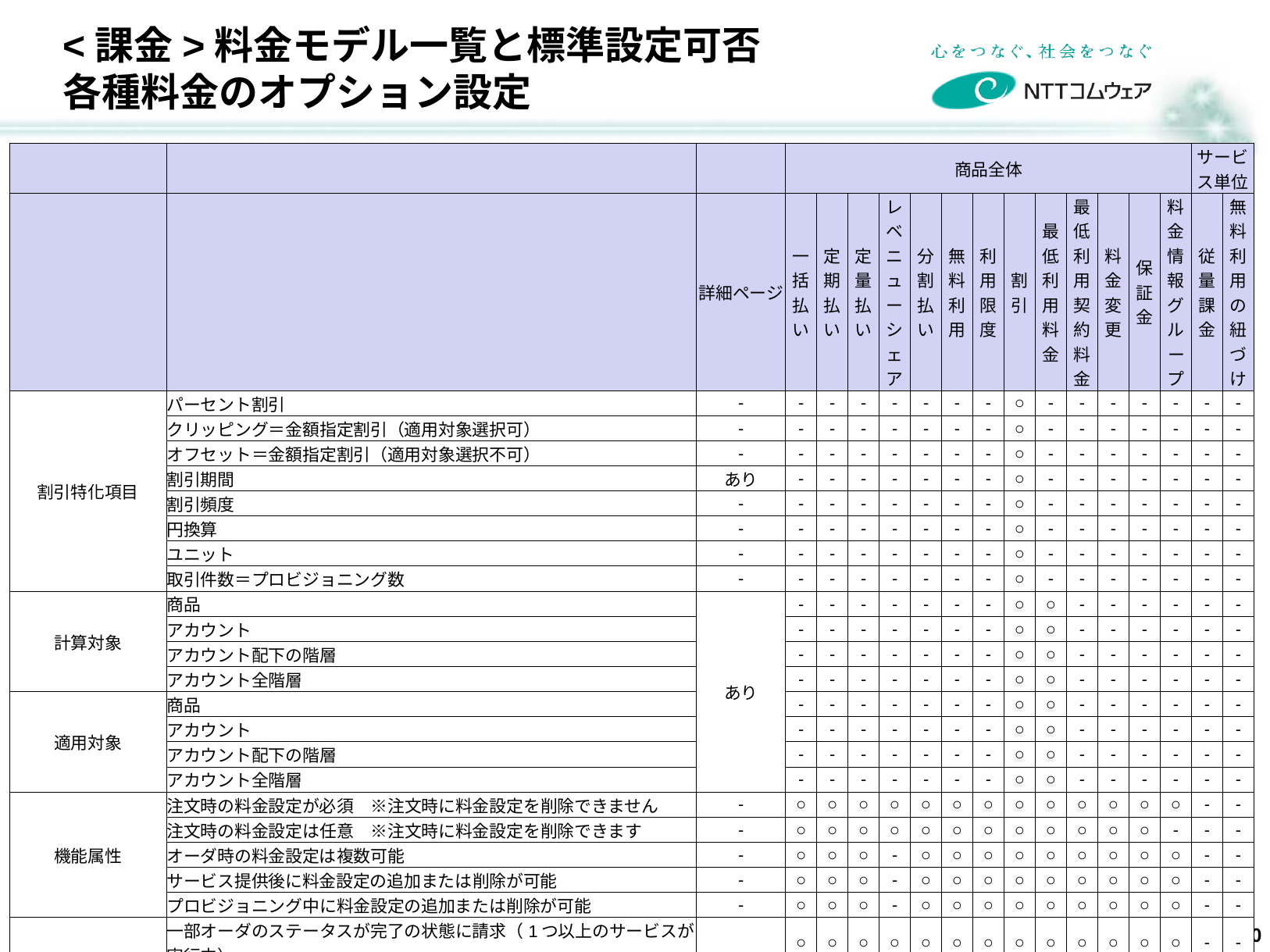

# <課金>料金モデル一覧と標準設定可否 各種料金のオプション設定
|  |  |  | 商品全体 |  |  |  |  |  |  |  |  |  |  |  |  | サービス単位 |  |
| --- | --- | --- | --- | --- | --- | --- | --- | --- | --- | --- | --- | --- | --- | --- | --- | --- | --- |
|  |  | 詳細ページ | 一括払い | 定期払い | 定量払い | レベニューシェア | 分割払い | 無料利用 | 利用限度 | 割引 | 最低利用料金 | 最低利用契約料金 | 料金変更 | 保証金 | 料金情報グループ | 従量課金 | 無料利用の紐づけ |
| 割引特化項目 | パーセント割引 | - | - | - | - | - | - | - | - | ○ | - | - | - | - | - | - | - |
|  | クリッピング＝金額指定割引（適用対象選択可） | - | - | - | - | - | - | - | - | ○ | - | - | - | - | - | - | - |
|  | オフセット＝金額指定割引（適用対象選択不可） | - | - | - | - | - | - | - | - | ○ | - | - | - | - | - | - | - |
|  | 割引期間 | あり | - | - | - | - | - | - | - | ○ | - | - | - | - | - | - | - |
|  | 割引頻度 | - | - | - | - | - | - | - | - | ○ | - | - | - | - | - | - | - |
|  | 円換算 | - | - | - | - | - | - | - | - | ○ | - | - | - | - | - | - | - |
|  | ユニット | - | - | - | - | - | - | - | - | ○ | - | - | - | - | - | - | - |
|  | 取引件数＝プロビジョニング数 | - | - | - | - | - | - | - | - | ○ | - | - | - | - | - | - | - |
| 計算対象 | 商品 | あり | - | - | - | - | - | - | - | ○ | ○ | - | - | - | - | - | - |
|  | アカウント |  | - | - | - | - | - | - | - | ○ | ○ | - | - | - | - | - | - |
|  | アカウント配下の階層 |  | - | - | - | - | - | - | - | ○ | ○ | - | - | - | - | - | - |
|  | アカウント全階層 |  | - | - | - | - | - | - | - | ○ | ○ | - | - | - | - | - | - |
| 適用対象 | 商品 |  | - | - | - | - | - | - | - | ○ | ○ | - | - | - | - | - | - |
|  | アカウント |  | - | - | - | - | - | - | - | ○ | ○ | - | - | - | - | - | - |
|  | アカウント配下の階層 |  | - | - | - | - | - | - | - | ○ | ○ | - | - | - | - | - | - |
|  | アカウント全階層 |  | - | - | - | - | - | - | - | ○ | ○ | - | - | - | - | - | - |
| 機能属性 | 注文時の料金設定が必須　※注文時に料金設定を削除できません | - | ○ | ○ | ○ | ○ | ○ | ○ | ○ | ○ | ○ | ○ | ○ | ○ | ○ | - | - |
|  | 注文時の料金設定は任意　※注文時に料金設定を削除できます | - | ○ | ○ | ○ | ○ | ○ | ○ | ○ | ○ | ○ | ○ | ○ | ○ | - | - | - |
|  | オーダ時の料金設定は複数可能 | - | ○ | ○ | ○ | - | ○ | ○ | ○ | ○ | ○ | ○ | ○ | ○ | ○ | - | - |
|  | サービス提供後に料金設定の追加または削除が可能 | - | ○ | ○ | ○ | - | ○ | ○ | ○ | ○ | ○ | ○ | ○ | ○ | ○ | - | - |
|  | プロビジョニング中に料金設定の追加または削除が可能 | - | ○ | ○ | ○ | - | ○ | ○ | ○ | ○ | ○ | ○ | ○ | ○ | ○ | - | - |
| 提供商品に対する 請求発生の定義 | 一部オーダのステータスが完了の状態に請求（1つ以上のサービスが実行中） | あり | ○ | ○ | ○ | ○ | ○ | ○ | ○ | ○ | ○ | ○ | ○ | ○ | ○ | - | - |
|  | オーダのステータスが完了の状態に請求（すべてのサービスが提供中） |  | ○ | ○ | ○ | ○ | ○ | ○ | ○ | ○ | ○ | ○ | ○ | ○ | ○ | - | - |
|  | 一部のオーダのステータスが失敗の状態に請求（全てでなく1つ以上のサービスが失敗） |  | ○ | ○ | ○ | ○ | ○ | ○ | ○ | ○ | ○ | ○ | ○ | ○ | ○ | - | - |